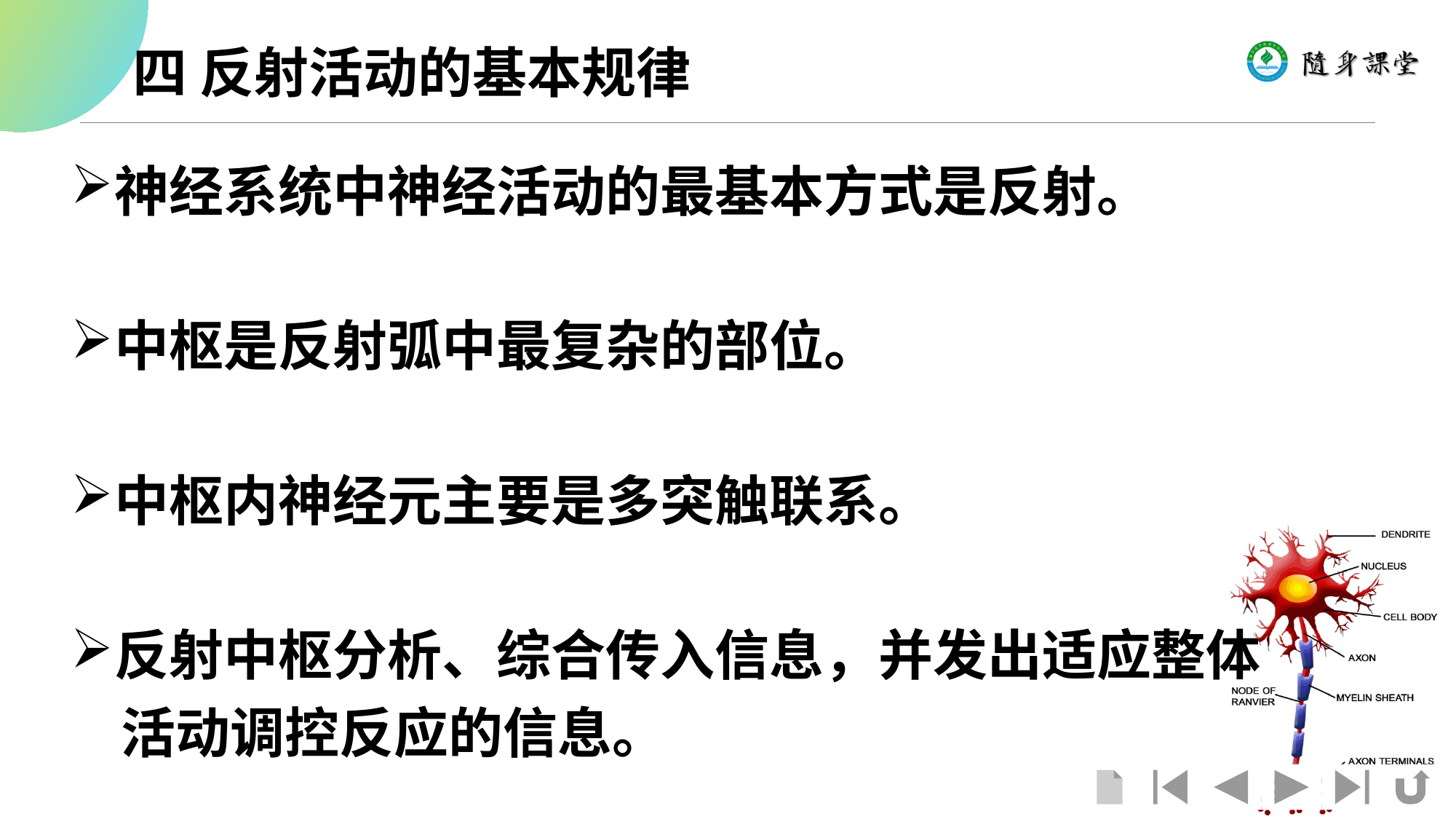

四 反射活动的基本规律
神经系统中神经活动的最基本方式是反射。

中枢是反射弧中最复杂的部位。

中枢内神经元主要是多突触联系。

反射中枢分析、综合传入信息，并发出适应整体
   活动调控反应的信息。